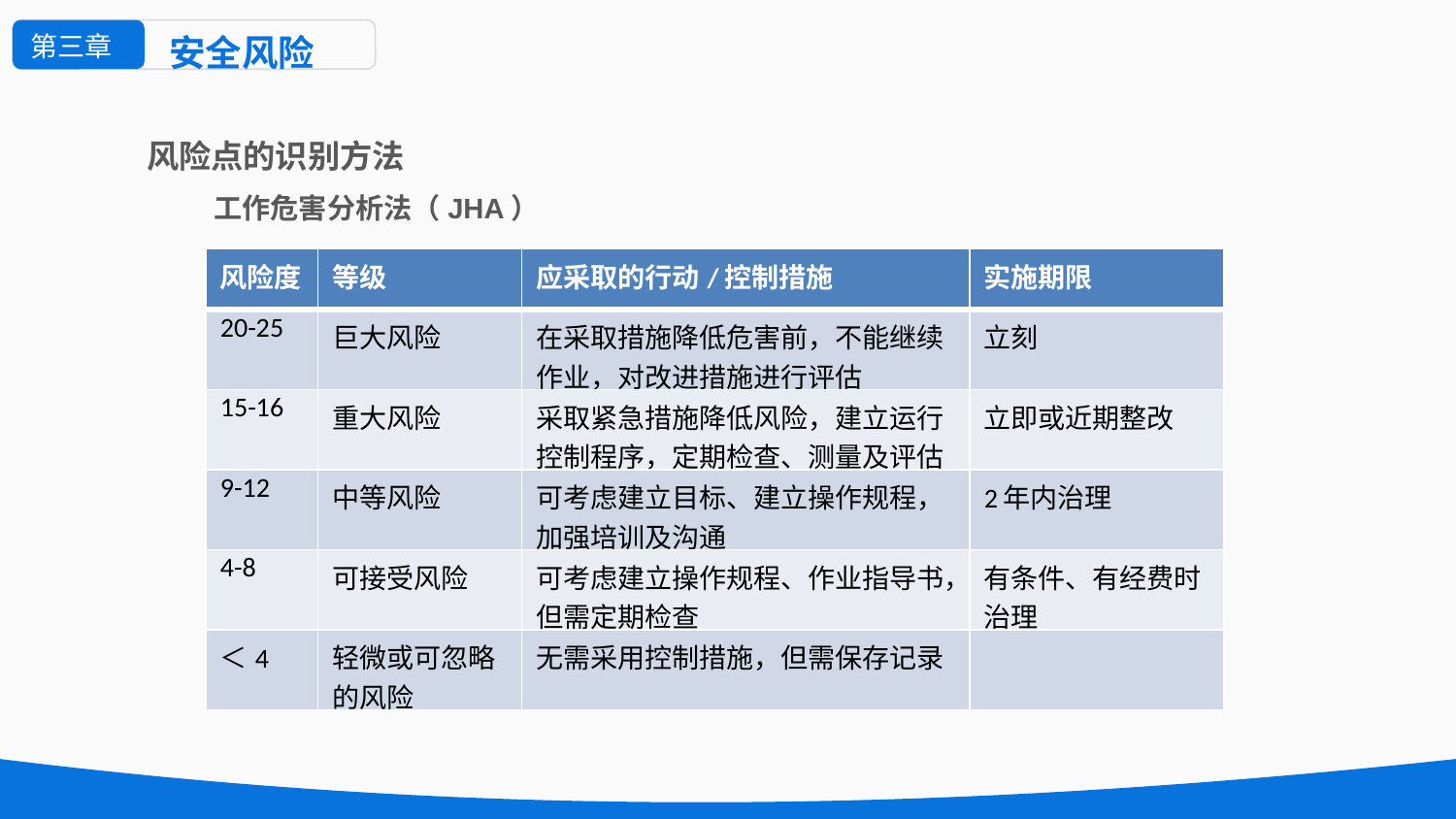

第三章
安全风险
风险点的识别方法
工作危害分析法（JHA）
| 风险度 | 等级 | 应采取的行动/控制措施 | 实施期限 |
| --- | --- | --- | --- |
| 20-25 | 巨大风险 | 在采取措施降低危害前，不能继续作业，对改进措施进行评估 | 立刻 |
| 15-16 | 重大风险 | 采取紧急措施降低风险，建立运行控制程序，定期检查、测量及评估 | 立即或近期整改 |
| 9-12 | 中等风险 | 可考虑建立目标、建立操作规程，加强培训及沟通 | 2年内治理 |
| 4-8 | 可接受风险 | 可考虑建立操作规程、作业指导书，但需定期检查 | 有条件、有经费时治理 |
| ＜4 | 轻微或可忽略的风险 | 无需采用控制措施，但需保存记录 |  |